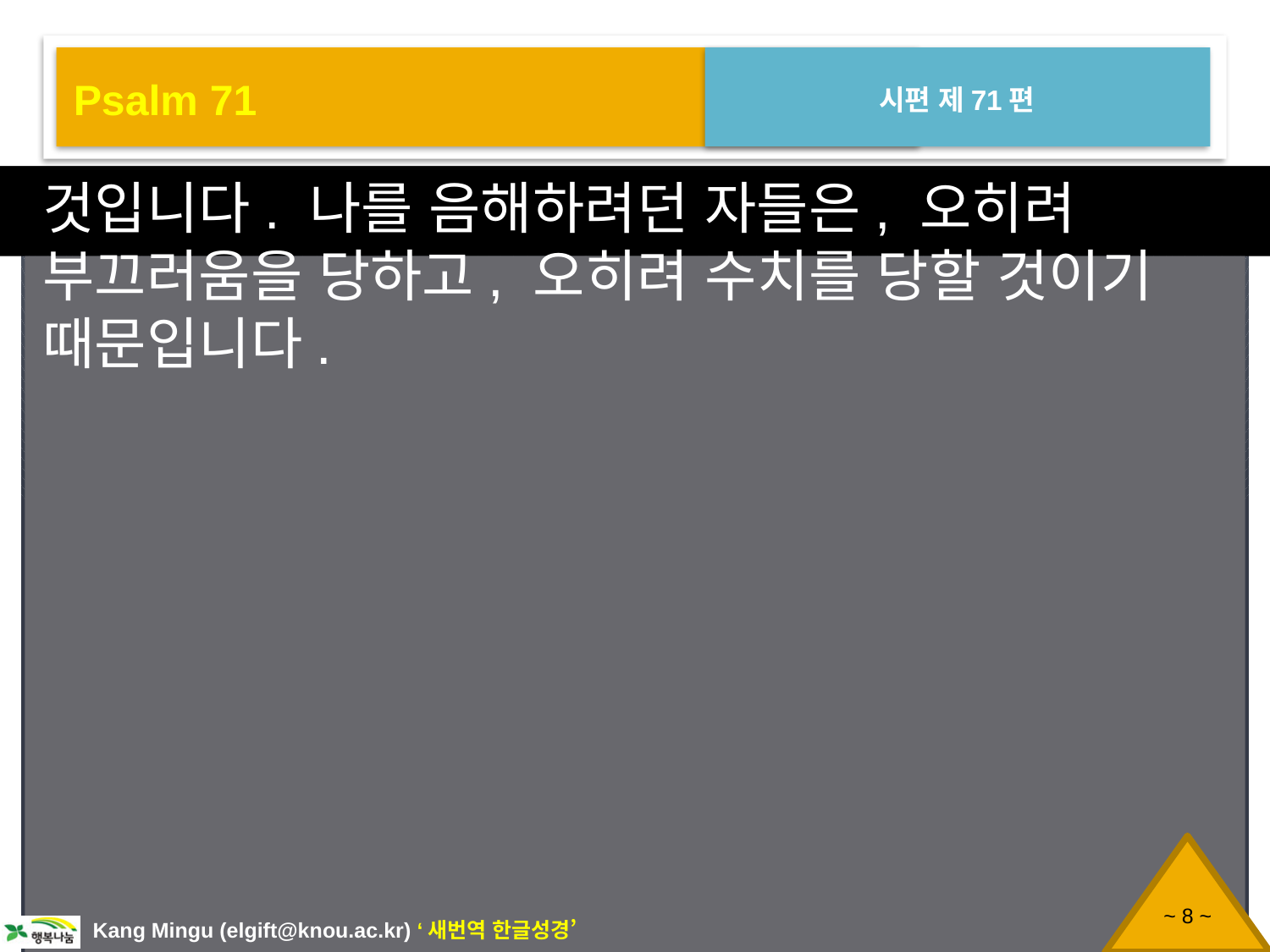

Psalm 71
시편 제71편
것입니다. 나를 음해하려던 자들은, 오히려 부끄러움을 당하고, 오히려 수치를 당할 것이기 때문입니다.